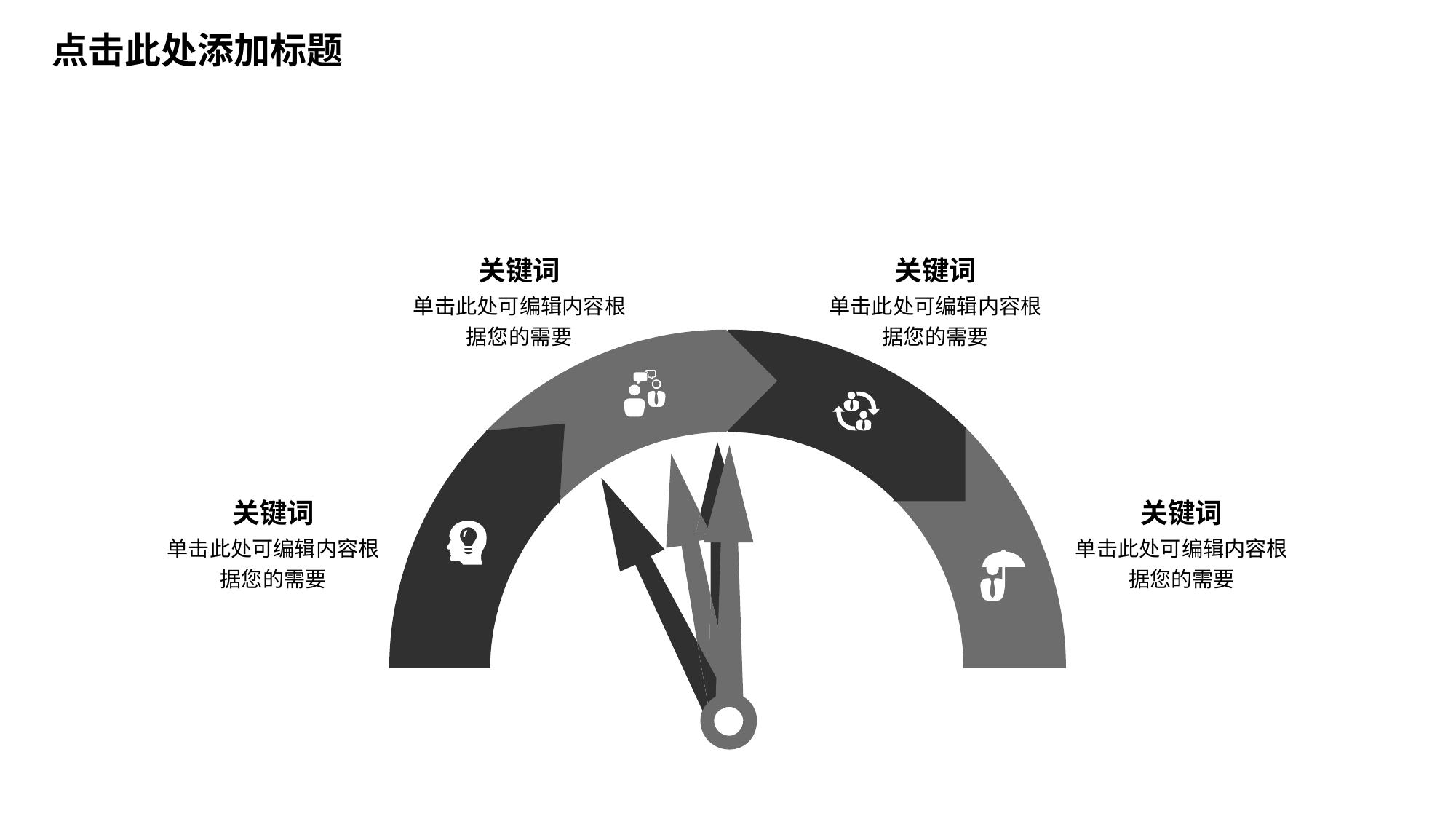

点击此处添加标题
关键词
关键词
单击此处可编辑内容根据您的需要
单击此处可编辑内容根据您的需要

关键词
关键词
单击此处可编辑内容根据您的需要
单击此处可编辑内容根据您的需要